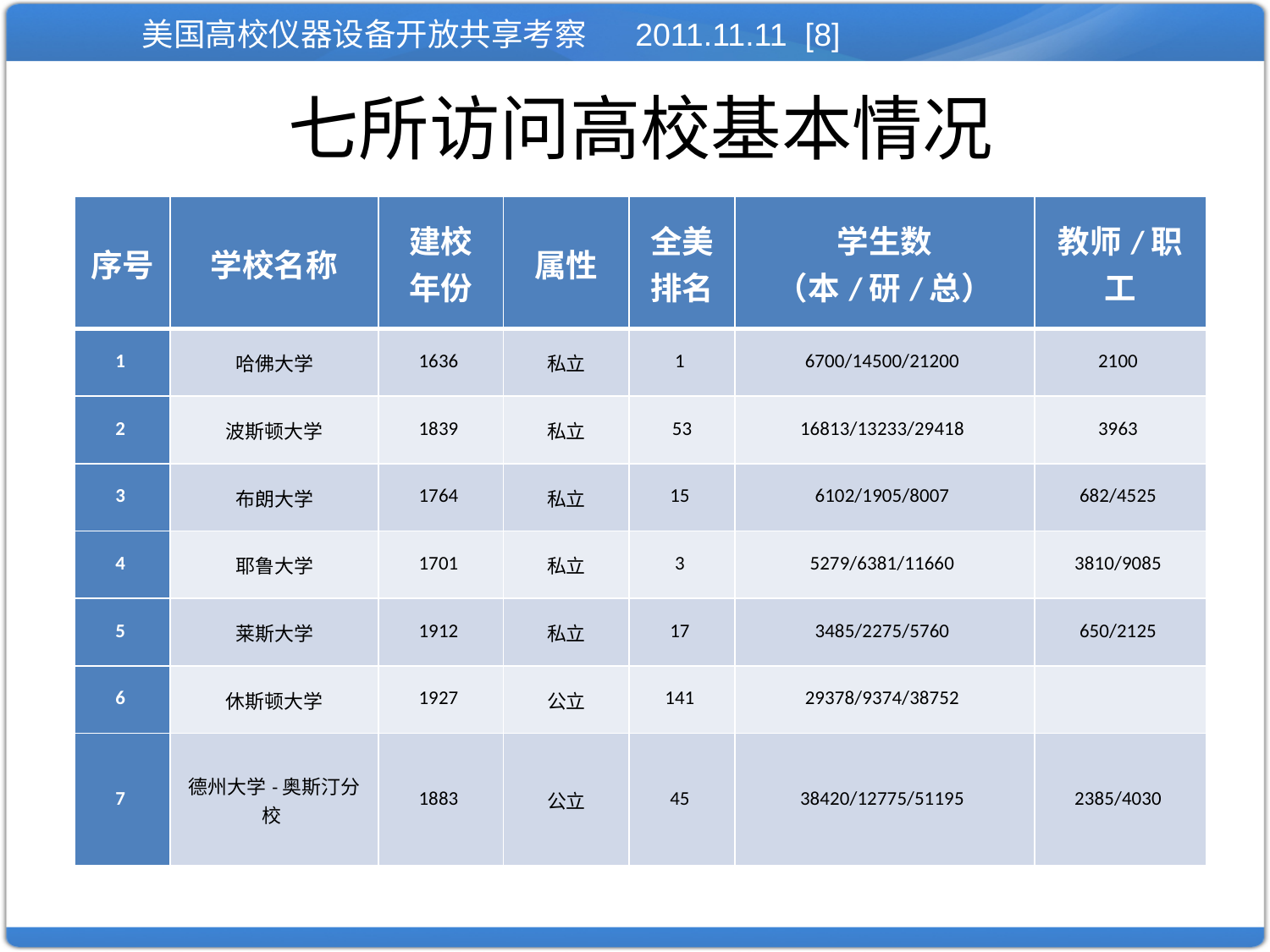

# 七所访问高校基本情况
| 序号 | 学校名称 | 建校 年份 | 属性 | 全美 排名 | 学生数 （本/研/总） | 教师/职工 |
| --- | --- | --- | --- | --- | --- | --- |
| 1 | 哈佛大学 | 1636 | 私立 | 1 | 6700/14500/21200 | 2100 |
| 2 | 波斯顿大学 | 1839 | 私立 | 53 | 16813/13233/29418 | 3963 |
| 3 | 布朗大学 | 1764 | 私立 | 15 | 6102/1905/8007 | 682/4525 |
| 4 | 耶鲁大学 | 1701 | 私立 | 3 | 5279/6381/11660 | 3810/9085 |
| 5 | 莱斯大学 | 1912 | 私立 | 17 | 3485/2275/5760 | 650/2125 |
| 6 | 休斯顿大学 | 1927 | 公立 | 141 | 29378/9374/38752 |  |
| 7 | 德州大学-奥斯汀分校 | 1883 | 公立 | 45 | 38420/12775/51195 | 2385/4030 |